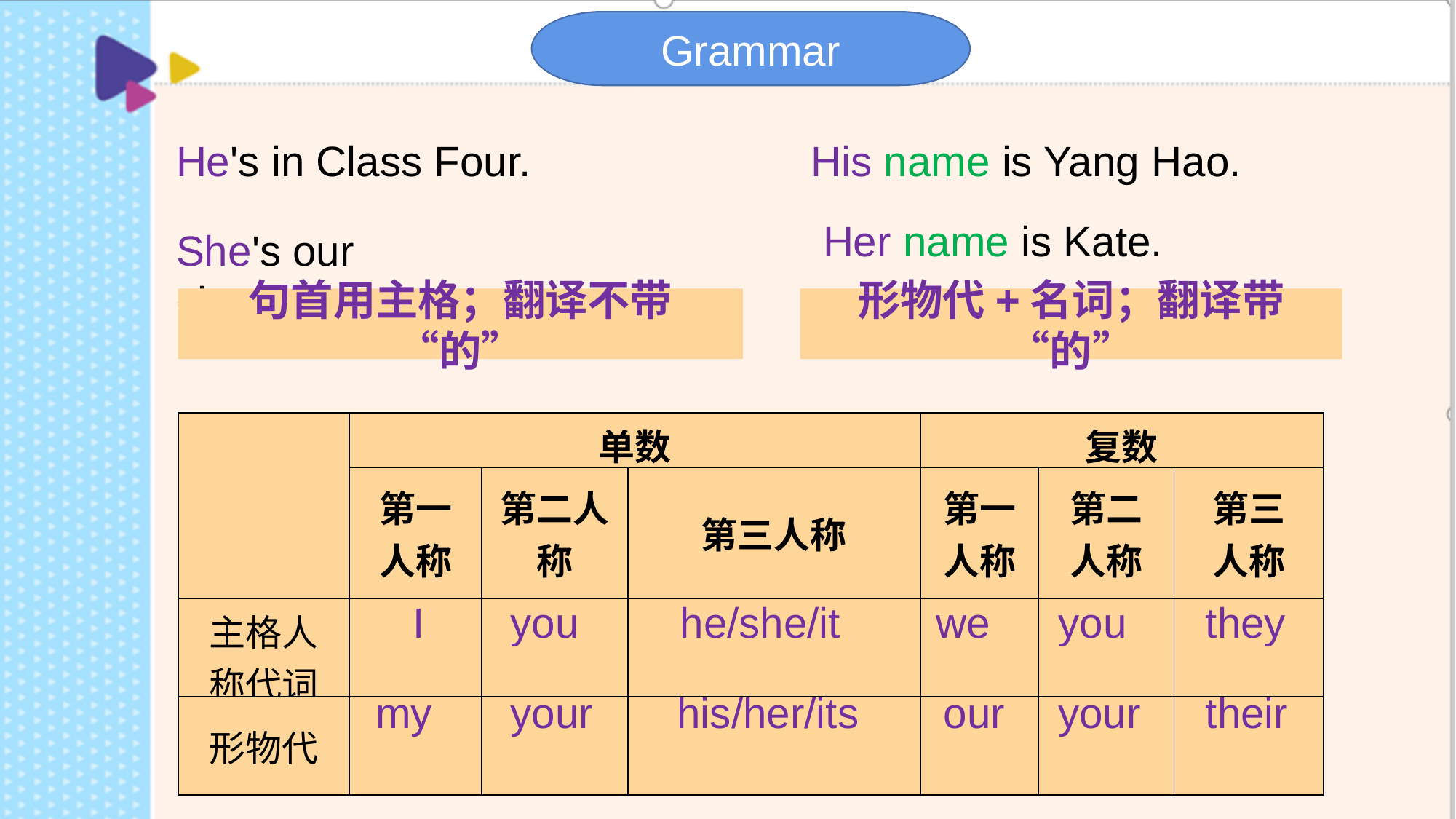

Grammar
He's in Class Four.
His name is Yang Hao.
Her name is Kate.
She's our classmate.
句首用主格；翻译不带“的”
形物代+名词；翻译带“的”
|  | 单数 |  |  | 复数 |  |  |
| --- | --- | --- | --- | --- | --- | --- |
|  | 第一人称 | 第二人称 | 第三人称 | 第一人称 | 第二人称 | 第三 人称 |
| 主格人称代词 |  |  |  |  |  |  |
| 形物代 |  |  |  |  |  |  |
 I
 you
 he/she/it
we
 you
 they
 my
 your
his/her/its
 our
 your
 their